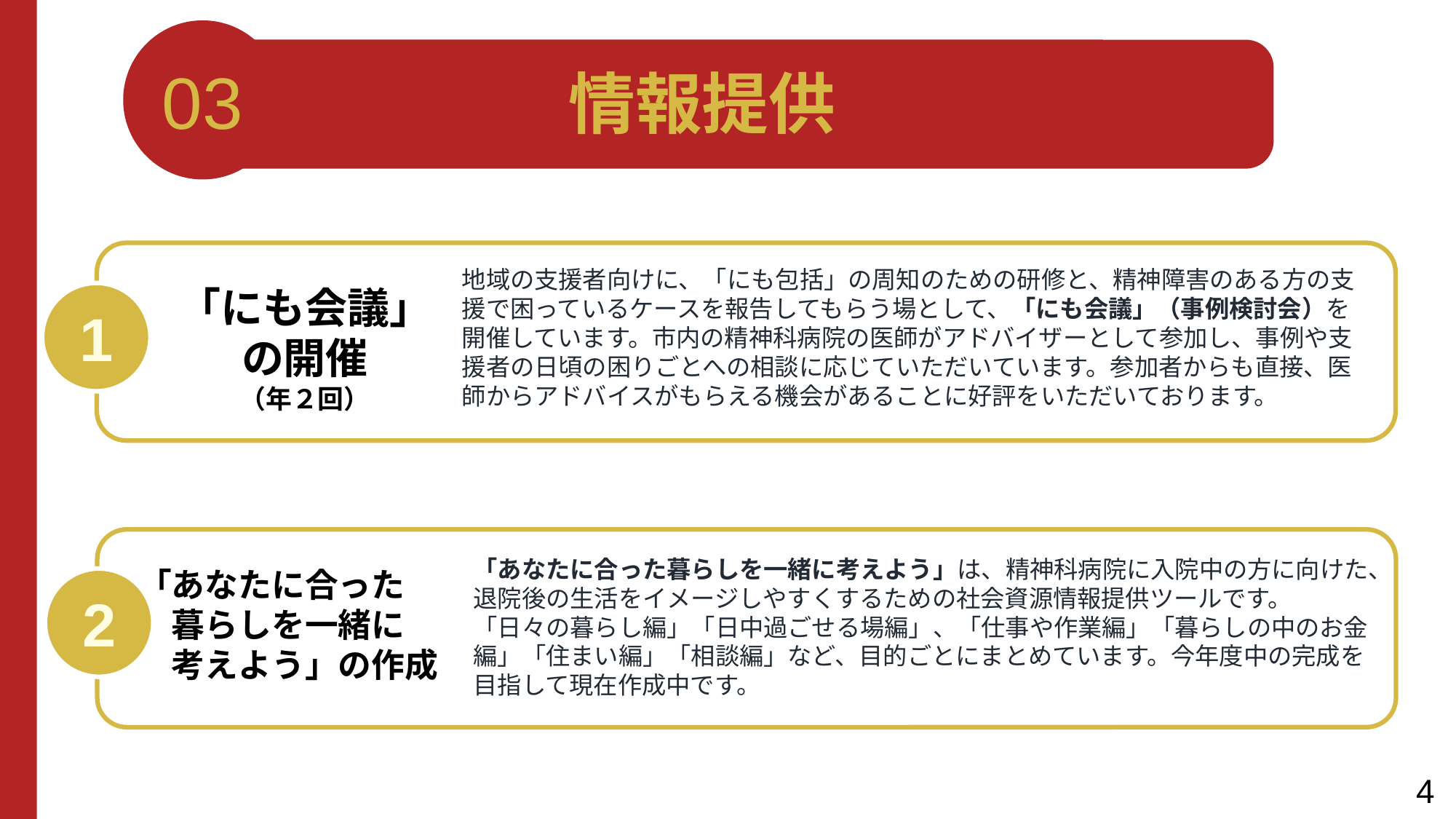

03

情報提供

地域の支援者向けに、「にも包括」の周知のための研修と、精神障害のある方の支援で困っているケースを報告してもらう場として、「にも会議」（事例検討会）を開催しています。市内の精神科病院の医師がアドバイザーとして参加し、事例や支援者の日頃の困りごとへの相談に応じていただいています。参加者からも直接、医師からアドバイスがもらえる機会があることに好評をいただいております。

「にも会議」の開催
（年２回）
1

「あなたに合った暮らしを一緒に考えよう」は、精神科病院に入院中の方に向けた、退院後の生活をイメージしやすくするための社会資源情報提供ツールです。
「日々の暮らし編」「日中過ごせる場編」、「仕事や作業編」「暮らしの中のお金編」「住まい編」「相談編」など、目的ごとにまとめています。今年度中の完成を目指して現在作成中です。

「あなたに合った
　暮らしを一緒に
　考えよう」の作成

2